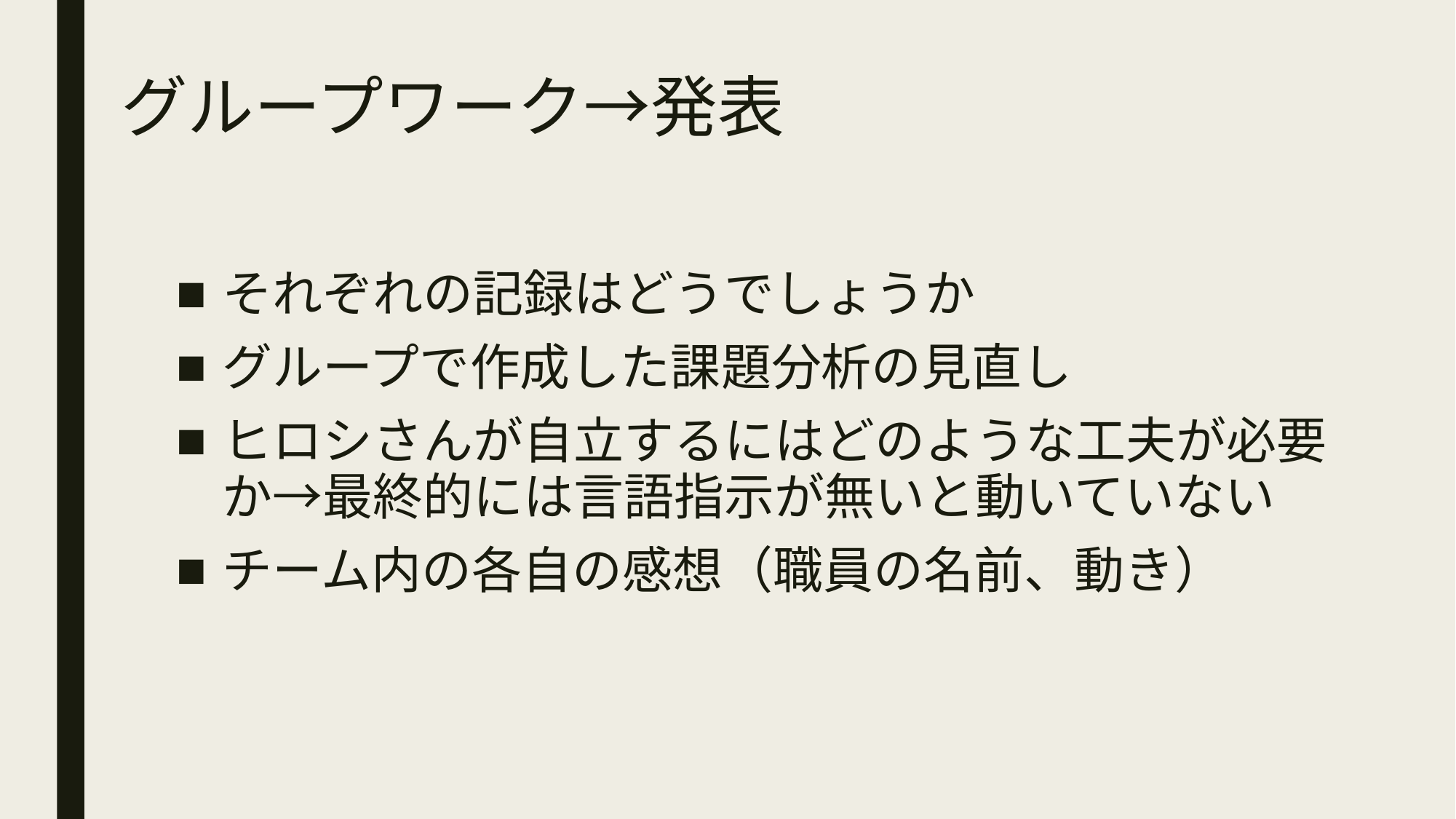

# グループワーク→発表

それぞれの記録はどうでしょうか
グループで作成した課題分析の見直し
ヒロシさんが自立するにはどのような工夫が必要か→最終的には言語指示が無いと動いていない
チーム内の各自の感想（職員の名前、動き）